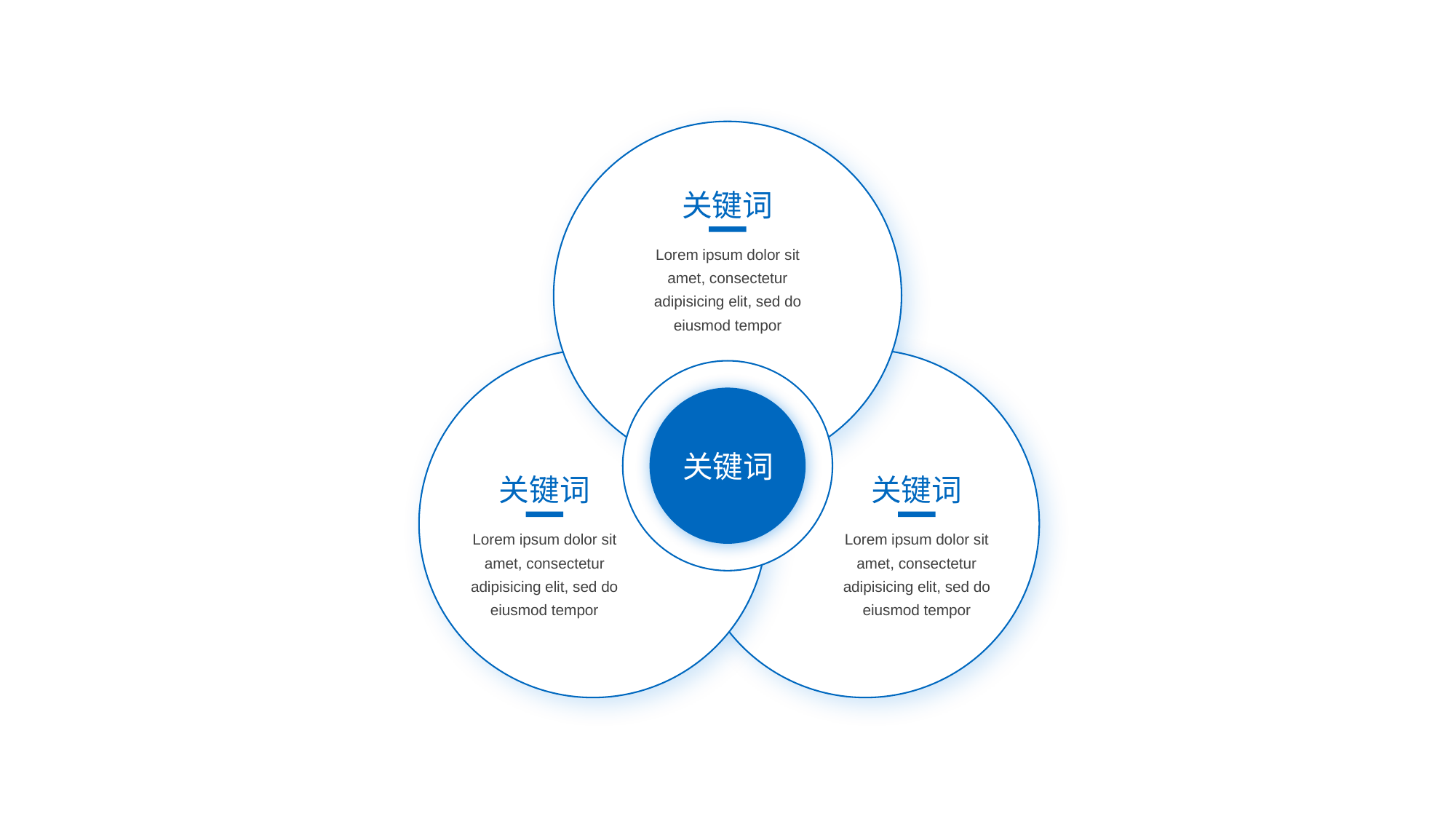

关键词

Lorem ipsum dolor sit amet, consectetur adipisicing elit, sed do eiusmod tempor

关键词
关键词

Lorem ipsum dolor sit amet, consectetur adipisicing elit, sed do eiusmod tempor
关键词

Lorem ipsum dolor sit amet, consectetur adipisicing elit, sed do eiusmod tempor